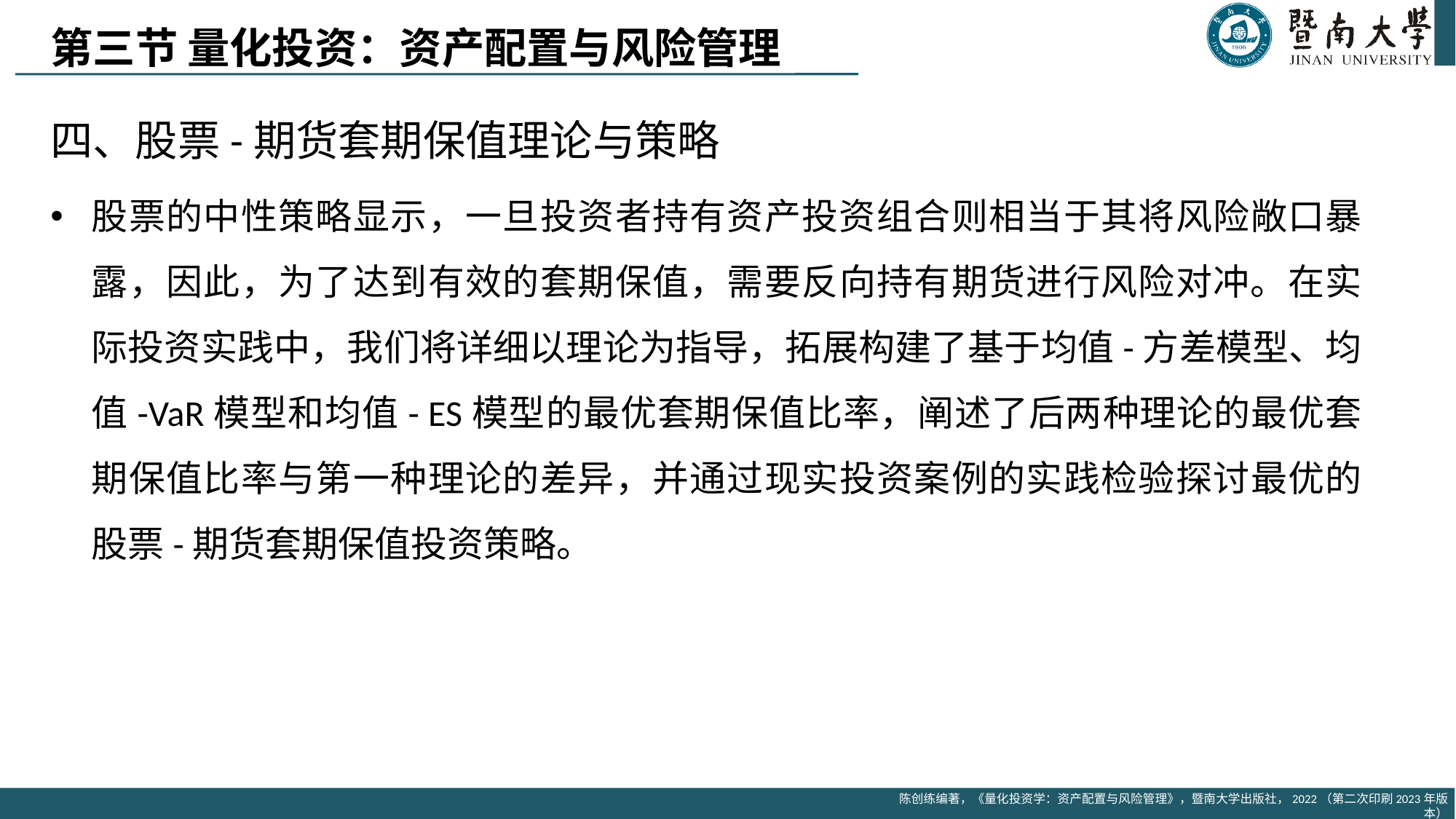

# 第三节 量化投资：资产配置与风险管理

四、股票-期货套期保值理论与策略
股票的中性策略显示，一旦投资者持有资产投资组合则相当于其将风险敞口暴露，因此，为了达到有效的套期保值，需要反向持有期货进行风险对冲。在实际投资实践中，我们将详细以理论为指导，拓展构建了基于均值-方差模型、均值-VaR模型和均值- ES模型的最优套期保值比率，阐述了后两种理论的最优套期保值比率与第一种理论的差异，并通过现实投资案例的实践检验探讨最优的股票-期货套期保值投资策略。